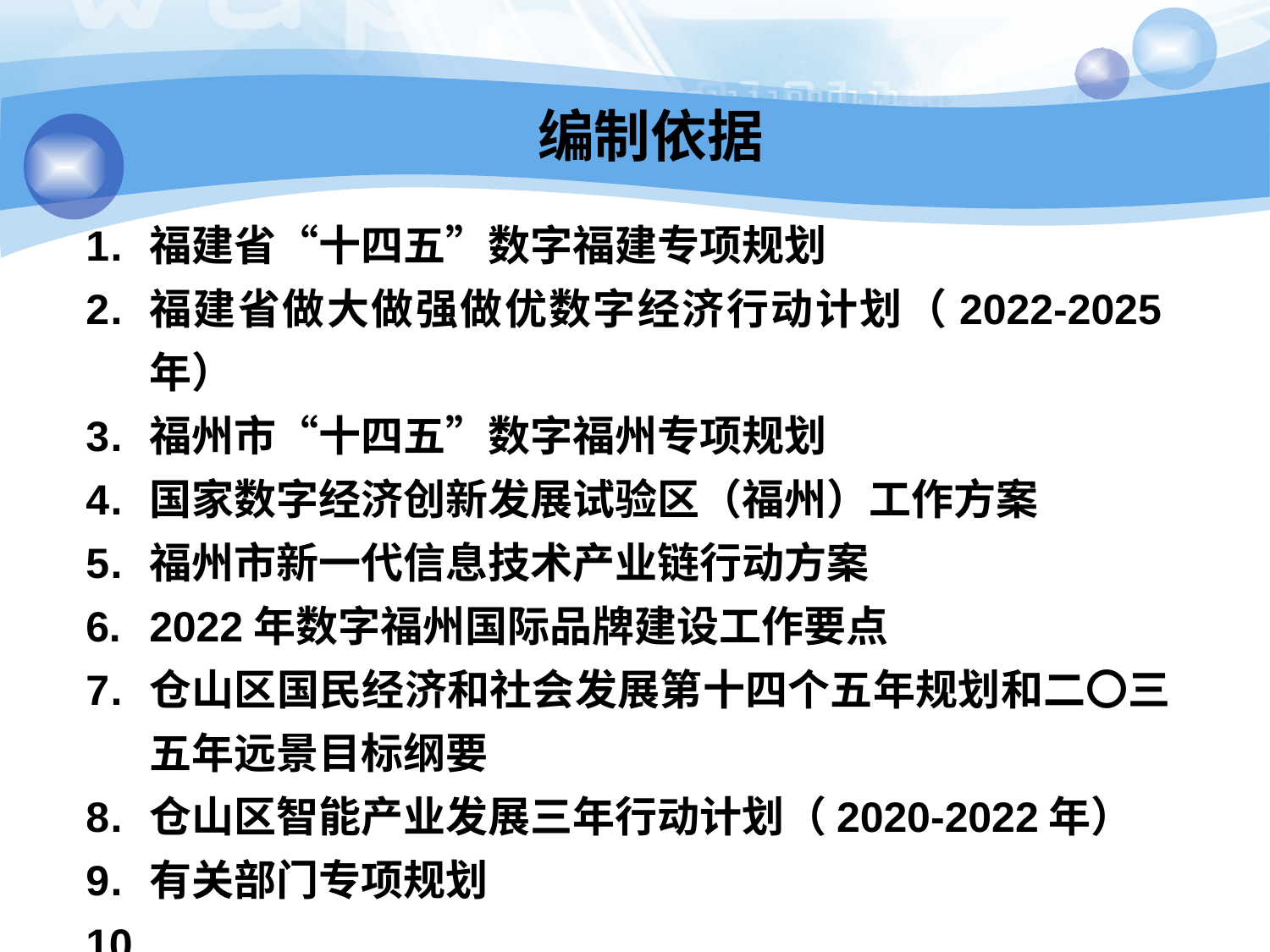

# 编制依据
福建省“十四五”数字福建专项规划
福建省做大做强做优数字经济行动计划（2022-2025年）
福州市“十四五”数字福州专项规划
国家数字经济创新发展试验区（福州）工作方案
福州市新一代信息技术产业链行动方案
2022年数字福州国际品牌建设工作要点
仓山区国民经济和社会发展第十四个五年规划和二〇三五年远景目标纲要
仓山区智能产业发展三年行动计划（2020-2022年）
有关部门专项规划
……